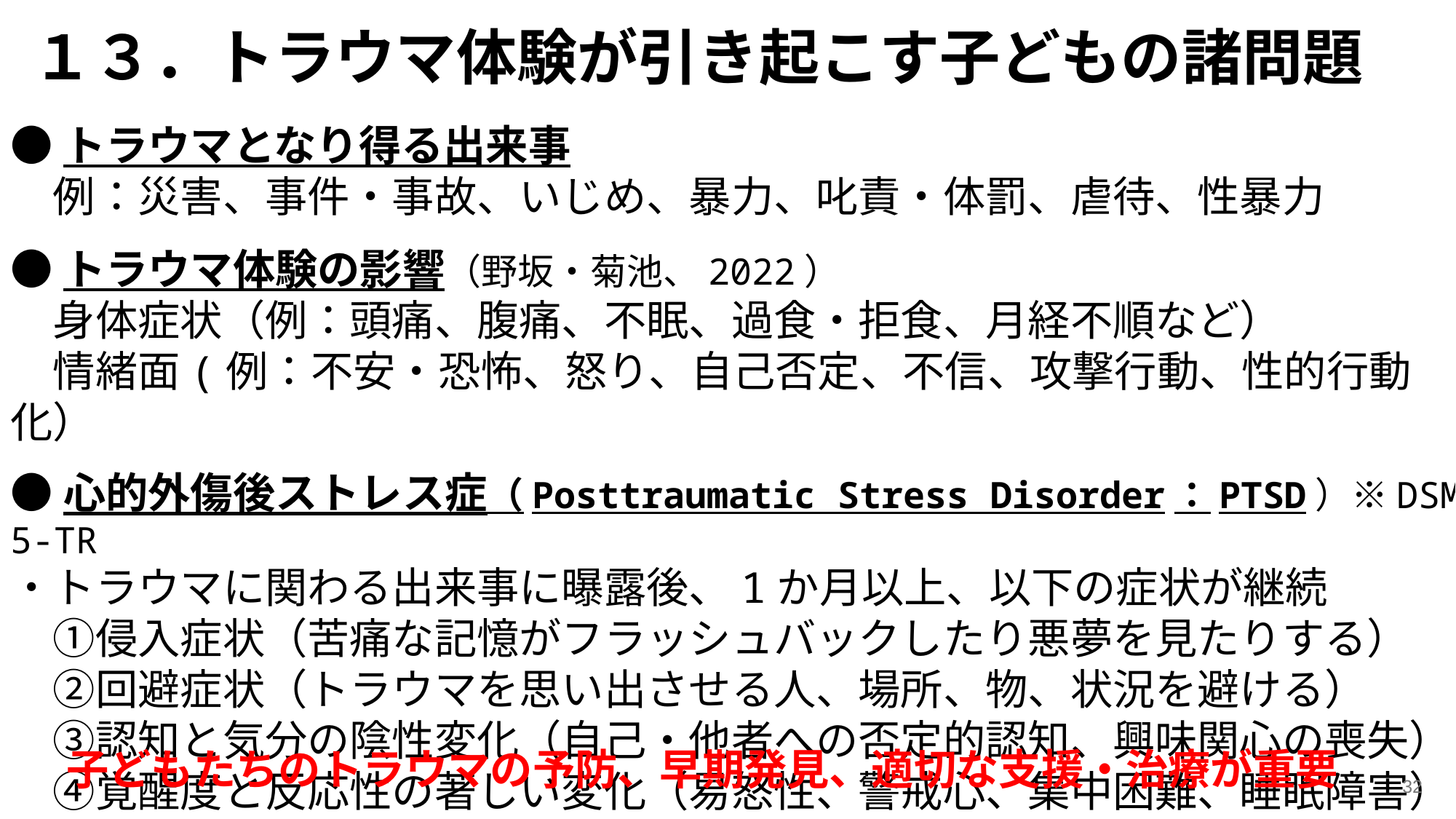

# １３．トラウマ体験が引き起こす子どもの諸問題
●トラウマとなり得る出来事
　例：災害、事件・事故、いじめ、暴力、叱責・体罰、虐待、性暴力

●トラウマ体験の影響（野坂・菊池、2022）
　身体症状（例：頭痛、腹痛、不眠、過食・拒食、月経不順など）
　情緒面(例：不安・恐怖、怒り、自己否定、不信、攻撃行動、性的行動化）

●心的外傷後ストレス症（Posttraumatic Stress Disorder：PTSD）※DSM-5-TR
・トラウマに関わる出来事に曝露後、1か月以上、以下の症状が継続
　①侵入症状（苦痛な記憶がフラッシュバックしたり悪夢を見たりする）
　②回避症状（トラウマを思い出させる人、場所、物、状況を避ける）
　③認知と気分の陰性変化（自己・他者への否定的認知、興味関心の喪失）
　④覚醒度と反応性の著しい変化（易怒性、警戒心、集中困難、睡眠障害）
子どもたちのトラウマの予防、早期発見、適切な支援・治療が重要
32